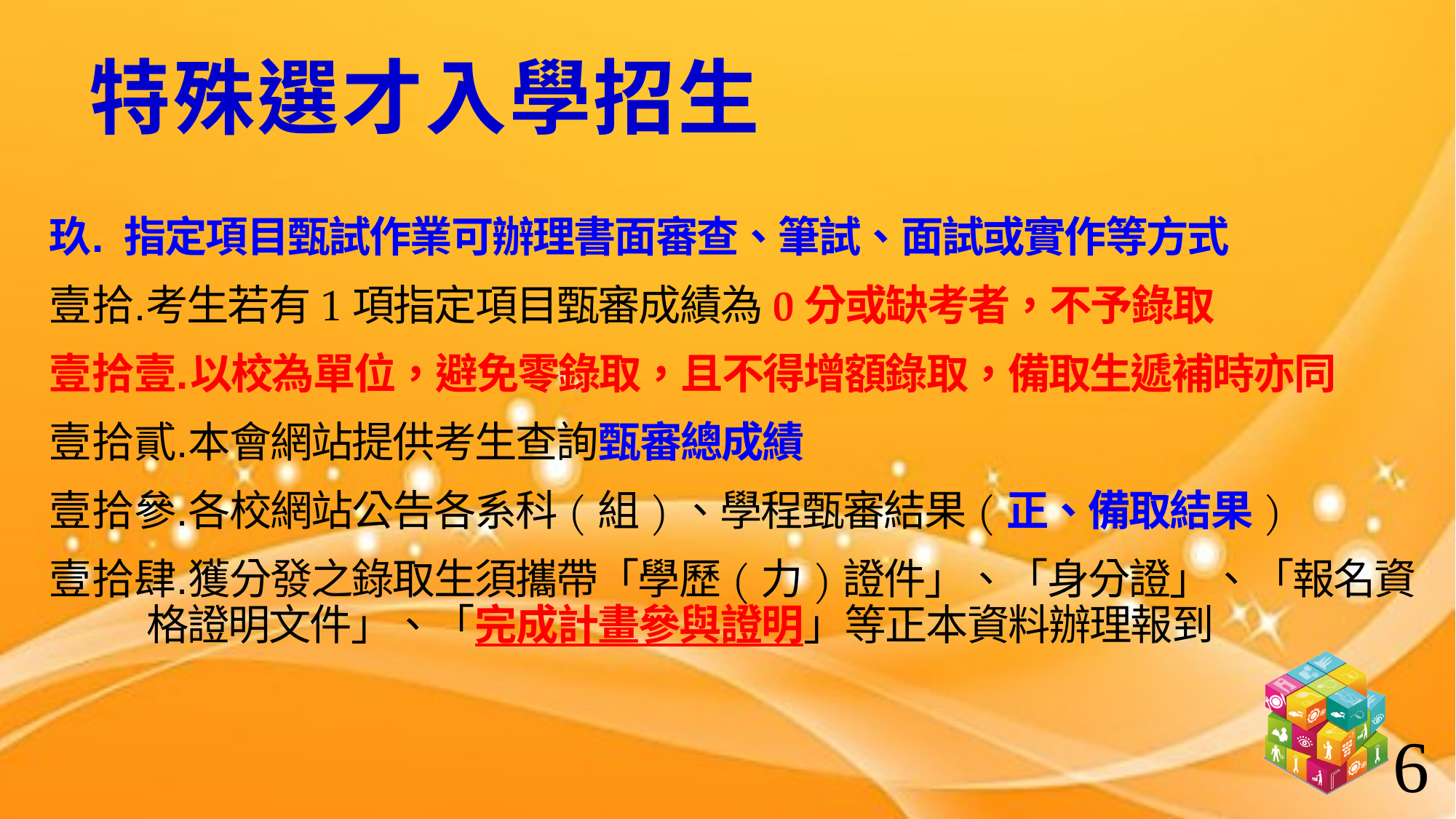

特殊選才入學招生
指定項目甄試作業可辦理書面審查、筆試、面試或實作等方式
考生若有1項指定項目甄審成績為0分或缺考者，不予錄取
以校為單位，避免零錄取，且不得增額錄取，備取生遞補時亦同
本會網站提供考生查詢甄審總成績
各校網站公告各系科(組)、學程甄審結果(正、備取結果)
獲分發之錄取生須攜帶「學歷(力)證件」、「身分證」、「報名資格證明文件」、「完成計畫參與證明」等正本資料辦理報到
6